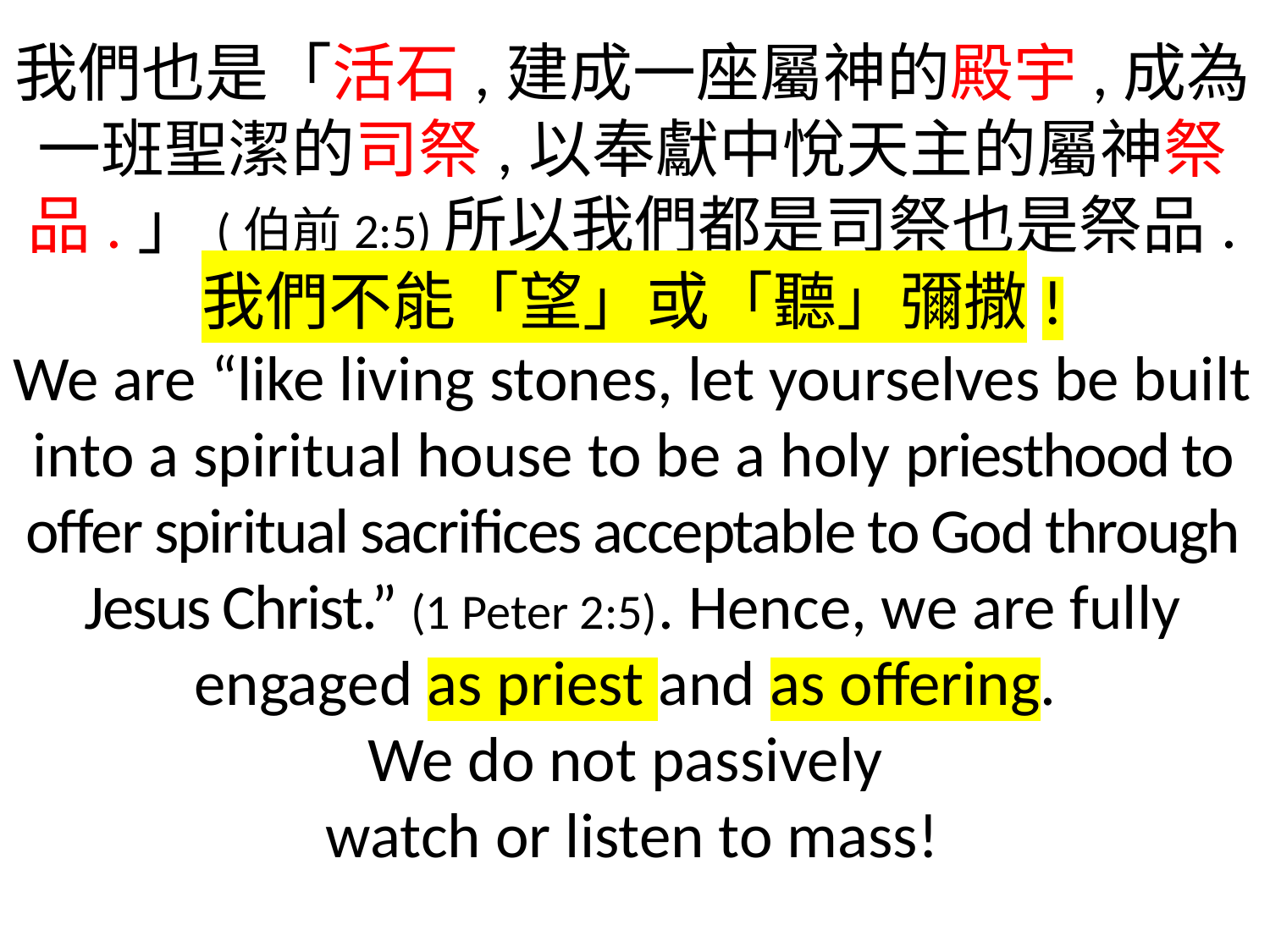

我們也是「活石,建成一座屬神的殿宇,成為一班聖潔的司祭,以奉獻中悅天主的屬神祭品.」(伯前2:5)所以我們都是司祭也是祭品.
我們不能「望」或「聽」彌撒!
We are “like living stones, let yourselves be built into a spiritual house to be a holy priesthood to offer spiritual sacrifices acceptable to God through Jesus Christ.” (1 Peter 2:5). Hence, we are fully engaged as priest and as offering.
We do not passively
watch or listen to mass!